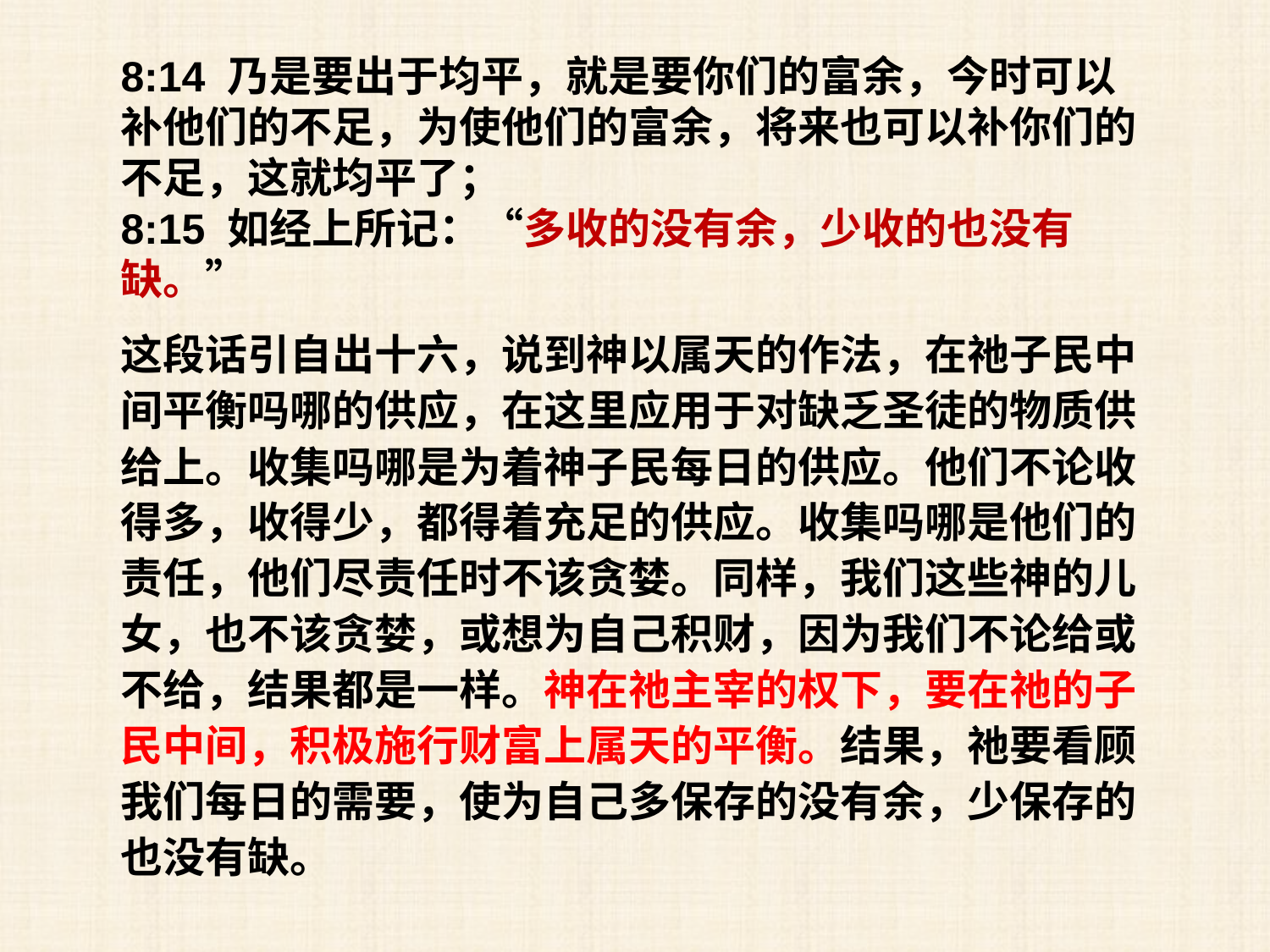

8:14 乃是要出于均平，就是要你们的富余，今时可以补他们的不足，为使他们的富余，将来也可以补你们的不足，这就均平了；
8:15 如经上所记：“多收的没有余，少收的也没有缺。”
这段话引自出十六，说到神以属天的作法，在祂子民中间平衡吗哪的供应，在这里应用于对缺乏圣徒的物质供给上。收集吗哪是为着神子民每日的供应。他们不论收得多，收得少，都得着充足的供应。收集吗哪是他们的责任，他们尽责任时不该贪婪。同样，我们这些神的儿女，也不该贪婪，或想为自己积财，因为我们不论给或不给，结果都是一样。神在祂主宰的权下，要在祂的子民中间，积极施行财富上属天的平衡。结果，祂要看顾我们每日的需要，使为自己多保存的没有余，少保存的也没有缺。